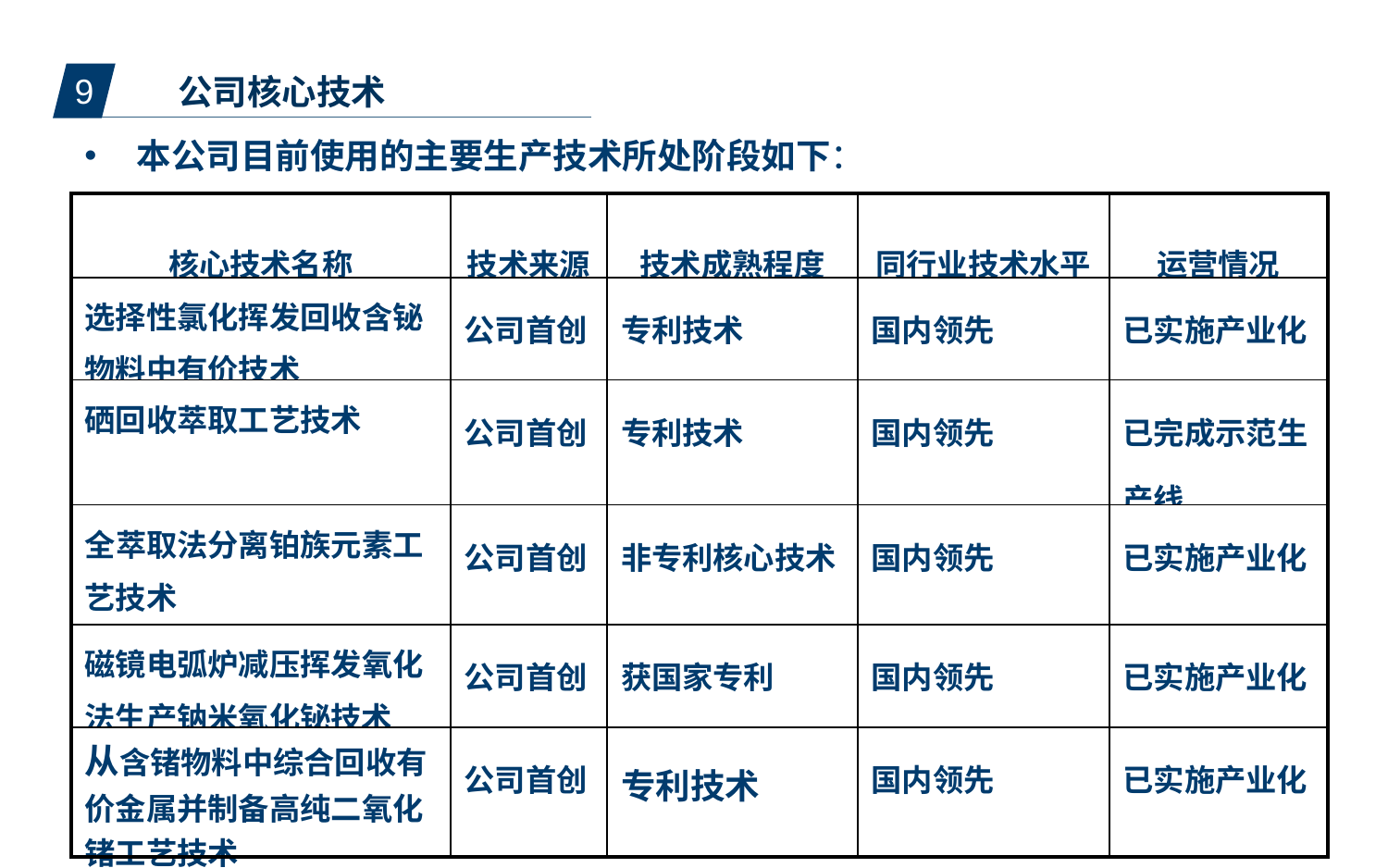

9

公司核心技术
本公司目前使用的主要生产技术所处阶段如下：
| 核心技术名称 | 技术来源 | 技术成熟程度 | 同行业技术水平 | 运营情况 |
| --- | --- | --- | --- | --- |
| 选择性氯化挥发回收含铋物料中有价技术 | 公司首创 | 专利技术 | 国内领先 | 已实施产业化 |
| 硒回收萃取工艺技术 | 公司首创 | 专利技术 | 国内领先 | 已完成示范生产线 |
| 全萃取法分离铂族元素工艺技术 | 公司首创 | 非专利核心技术 | 国内领先 | 已实施产业化 |
| 磁镜电弧炉减压挥发氧化法生产钠米氧化铋技术 | 公司首创 | 获国家专利 | 国内领先 | 已实施产业化 |
| 从含锗物料中综合回收有价金属并制备高纯二氧化锗工艺技术 | 公司首创 | 专利技术 | 国内领先 | 已实施产业化 |